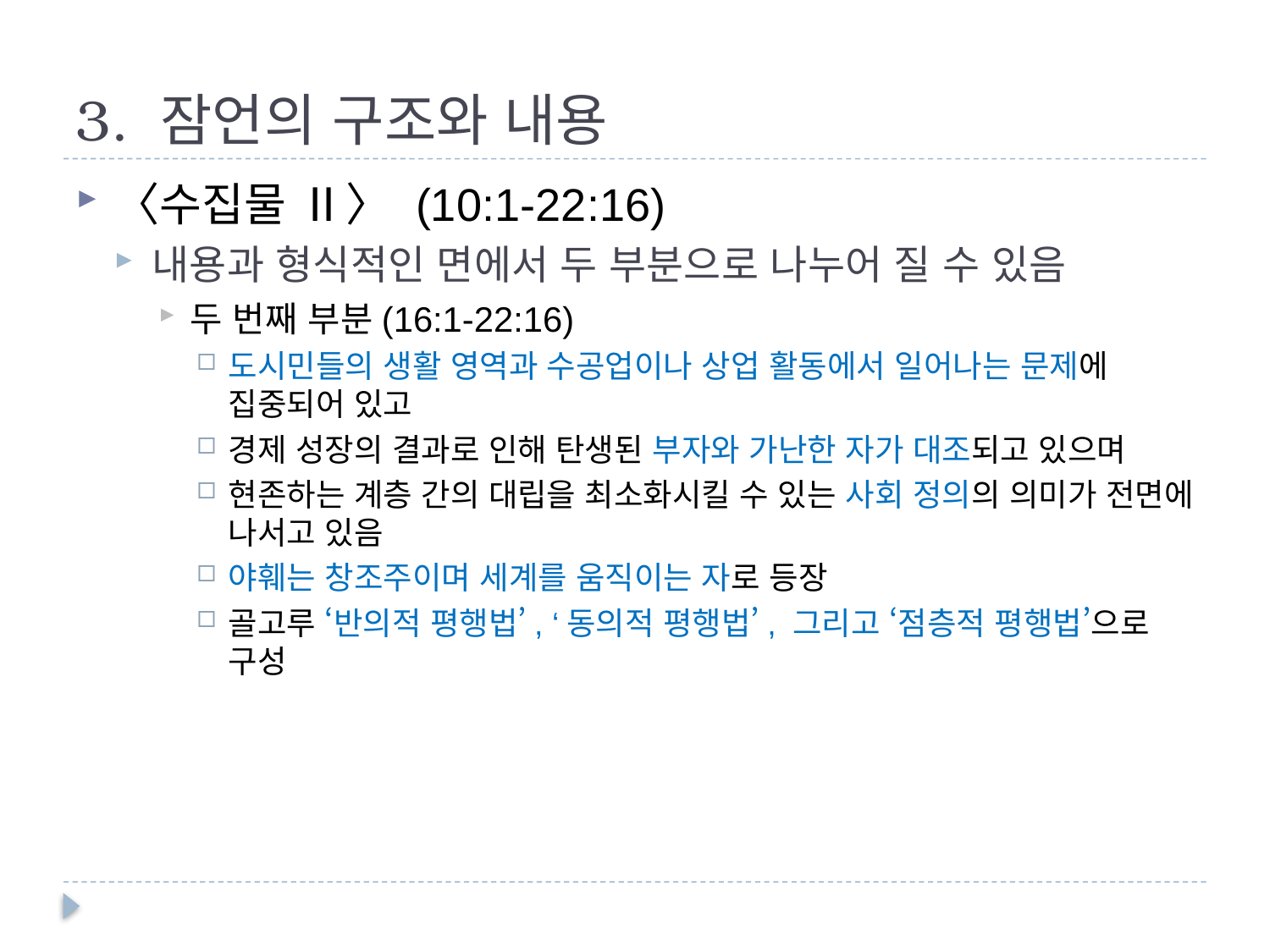

# 3. 잠언의 구조와 내용
〈수집물 Ⅱ〉 (10:1-22:16)
내용과 형식적인 면에서 두 부분으로 나누어 질 수 있음
두 번째 부분(16:1-22:16)
도시민들의 생활 영역과 수공업이나 상업 활동에서 일어나는 문제에 집중되어 있고
경제 성장의 결과로 인해 탄생된 부자와 가난한 자가 대조되고 있으며
현존하는 계층 간의 대립을 최소화시킬 수 있는 사회 정의의 의미가 전면에 나서고 있음
야훼는 창조주이며 세계를 움직이는 자로 등장
골고루 ‘반의적 평행법’, ‘동의적 평행법’, 그리고 ‘점층적 평행법’으로 구성